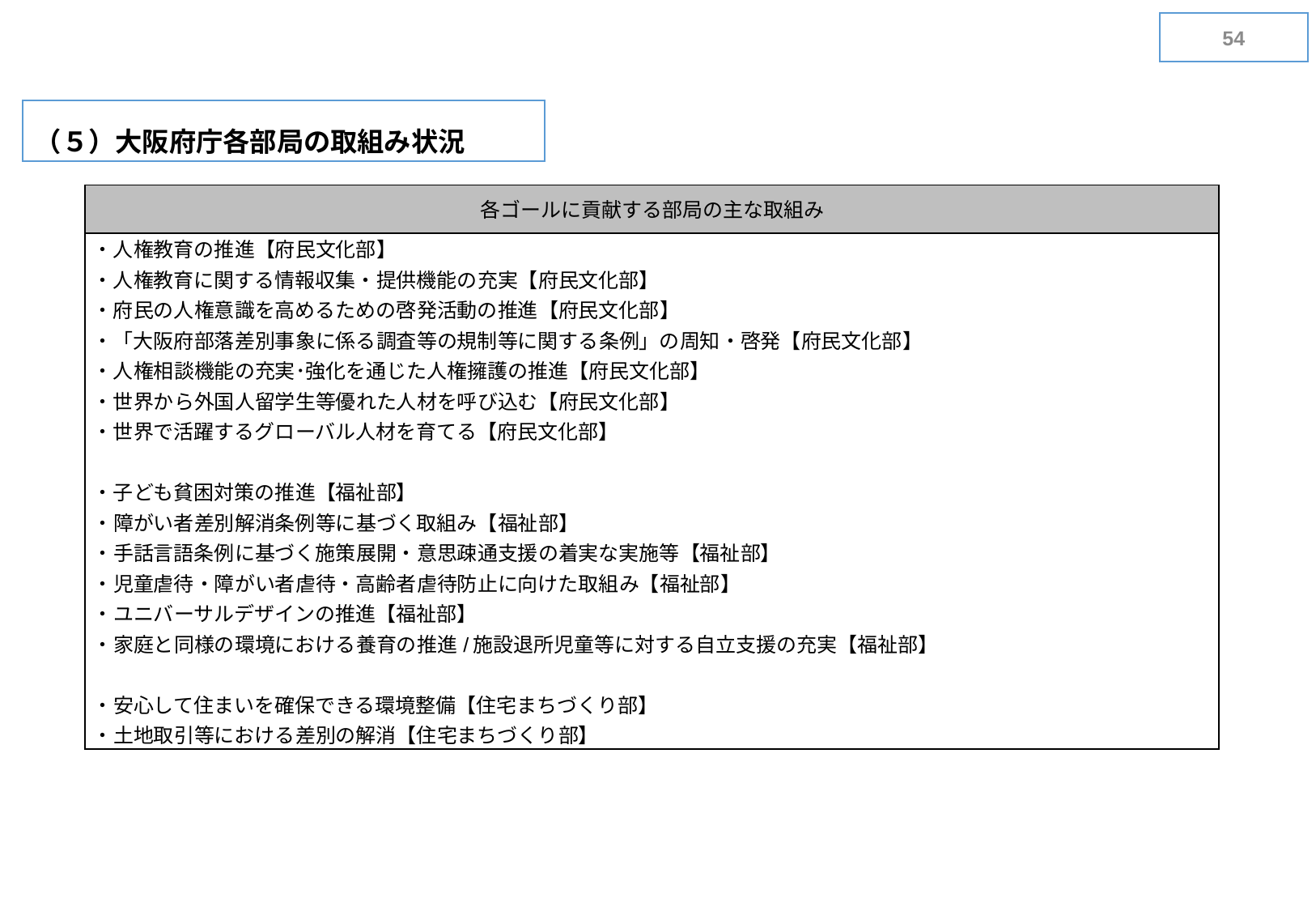

54
（５）大阪府庁各部局の取組み状況
| 各ゴールに貢献する部局の主な取組み |
| --- |
| ・人権教育の推進【府民文化部】 ・人権教育に関する情報収集・提供機能の充実【府民文化部】 ・府民の人権意識を高めるための啓発活動の推進【府民文化部】 ・「大阪府部落差別事象に係る調査等の規制等に関する条例」の周知・啓発【府民文化部】 ・人権相談機能の充実･強化を通じた人権擁護の推進【府民文化部】 ・世界から外国人留学生等優れた人材を呼び込む【府民文化部】 ・世界で活躍するグローバル人材を育てる【府民文化部】 ・子ども貧困対策の推進【福祉部】 ・障がい者差別解消条例等に基づく取組み【福祉部】 ・手話言語条例に基づく施策展開・意思疎通支援の着実な実施等【福祉部】 ・児童虐待・障がい者虐待・高齢者虐待防止に向けた取組み【福祉部】 ・ユニバーサルデザインの推進【福祉部】 ・家庭と同様の環境における養育の推進/施設退所児童等に対する自立支援の充実【福祉部】 ・安心して住まいを確保できる環境整備【住宅まちづくり部】 ・土地取引等における差別の解消【住宅まちづくり部】 |